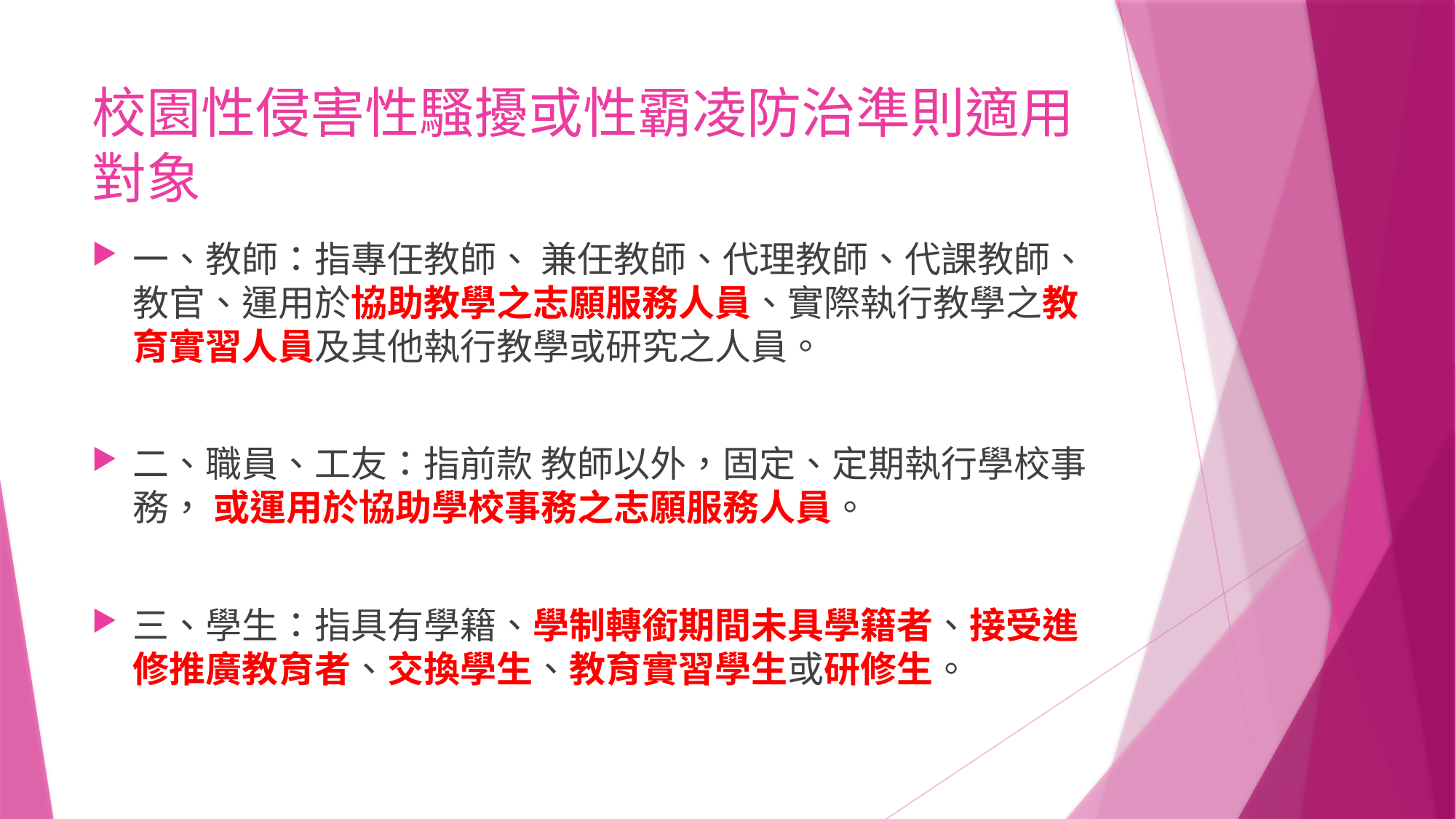

# 校園性侵害性騷擾或性霸凌防治準則適用對象
一、教師：指專任教師、 兼任教師、代理教師、代課教師、教官、運用於協助教學之志願服務人員、實際執行教學之教育實習人員及其他執行教學或研究之人員。

二、職員、工友：指前款 教師以外，固定、定期執行學校事務， 或運用於協助學校事務之志願服務人員。

三、學生：指具有學籍、學制轉銜期間未具學籍者、接受進修推廣教育者、交換學生、教育實習學生或研修生。